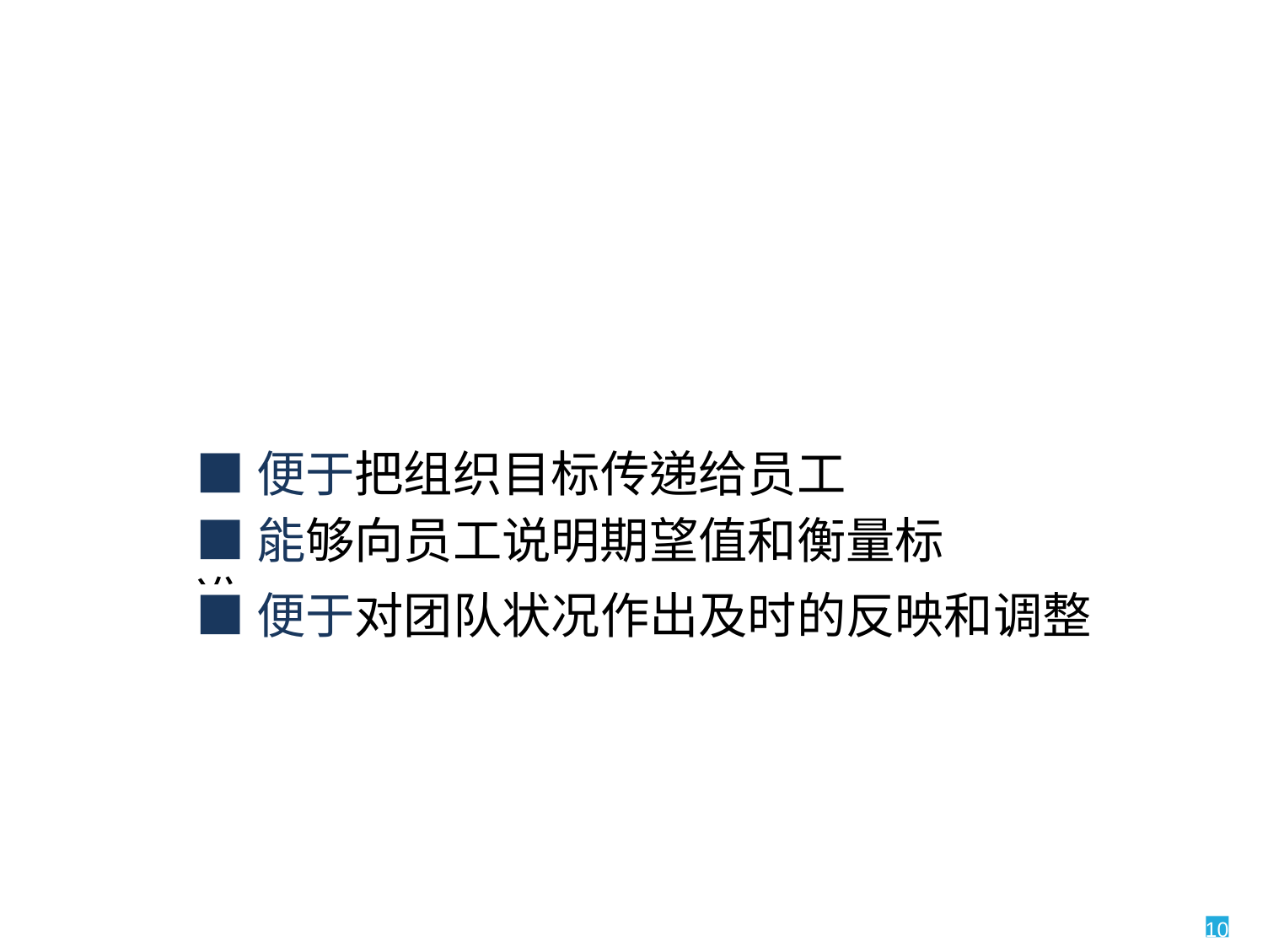

■便于把组织目标传递给员工
■能够向员工说明期望值和衡量标准
■便于对团队状况作出及时的反映和调整
10